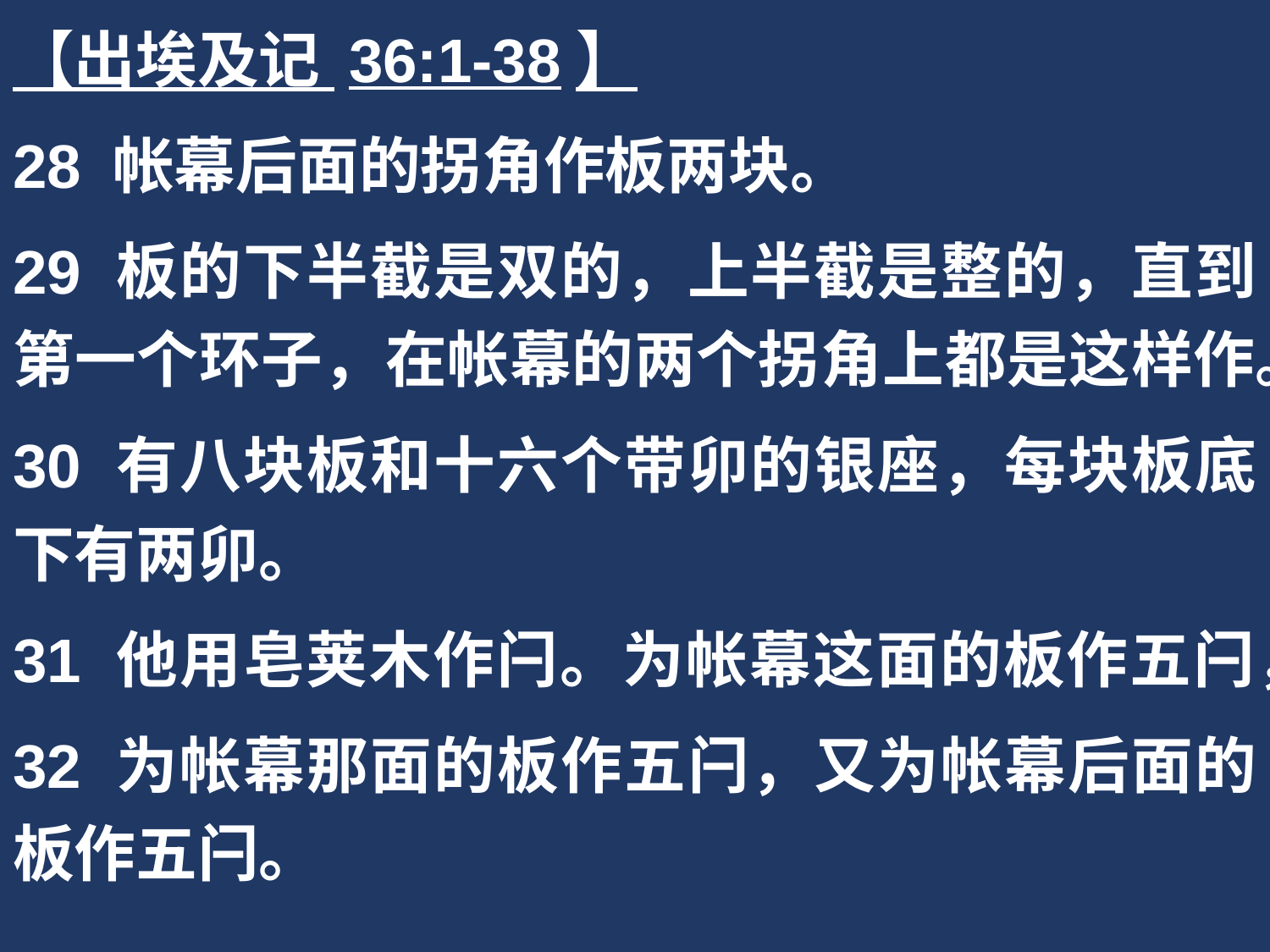

【出埃及记 36:1-38】
28 帐幕后面的拐角作板两块。
29 板的下半截是双的，上半截是整的，直到第一个环子，在帐幕的两个拐角上都是这样作。
30 有八块板和十六个带卯的银座，每块板底下有两卯。
31 他用皂荚木作闩。为帐幕这面的板作五闩，
32 为帐幕那面的板作五闩，又为帐幕后面的板作五闩。